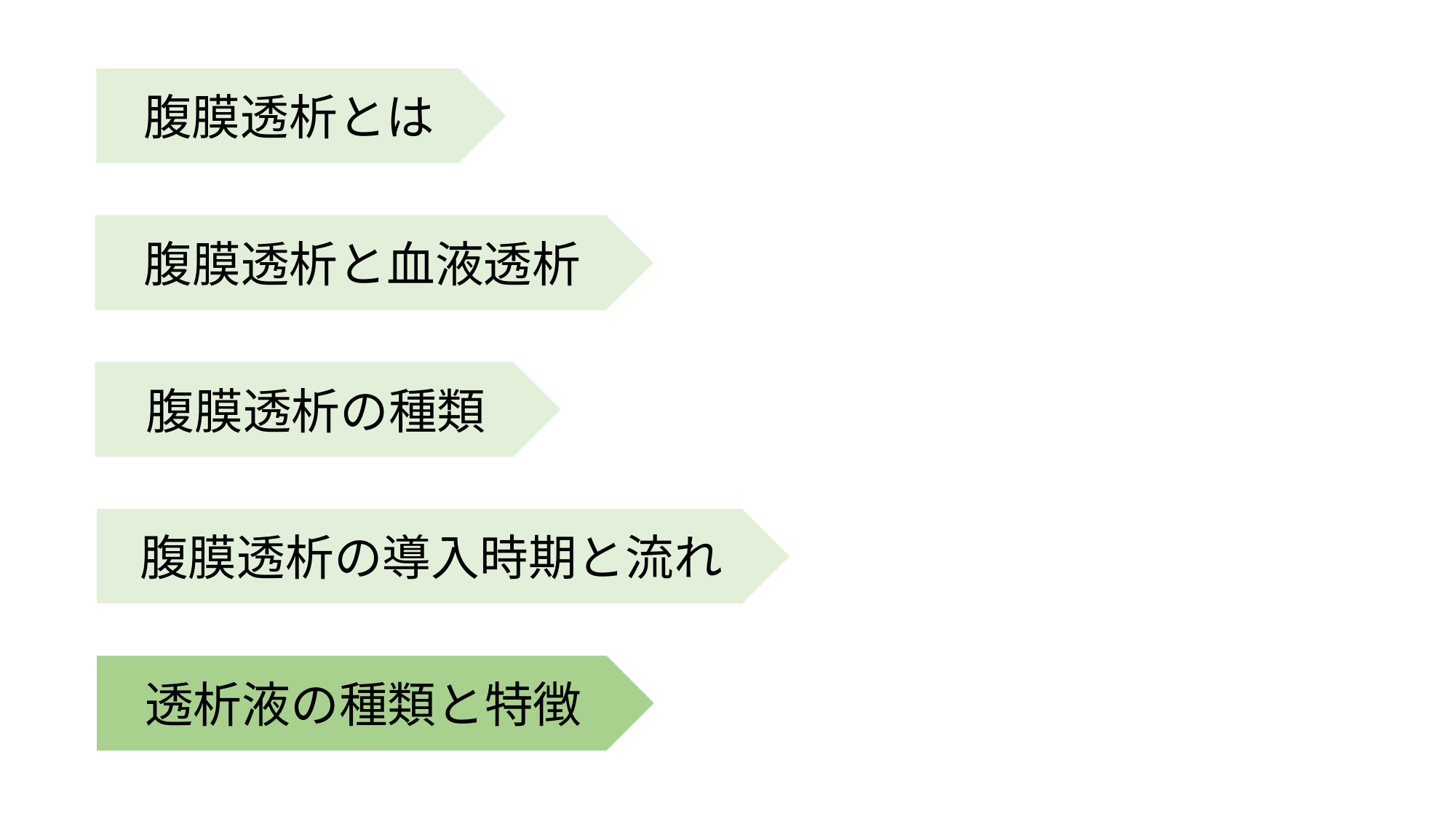

腹膜透析とは
腹膜透析と血液透析
腹膜透析の種類
腹膜透析の導入時期と流れ
透析液の種類と特徴